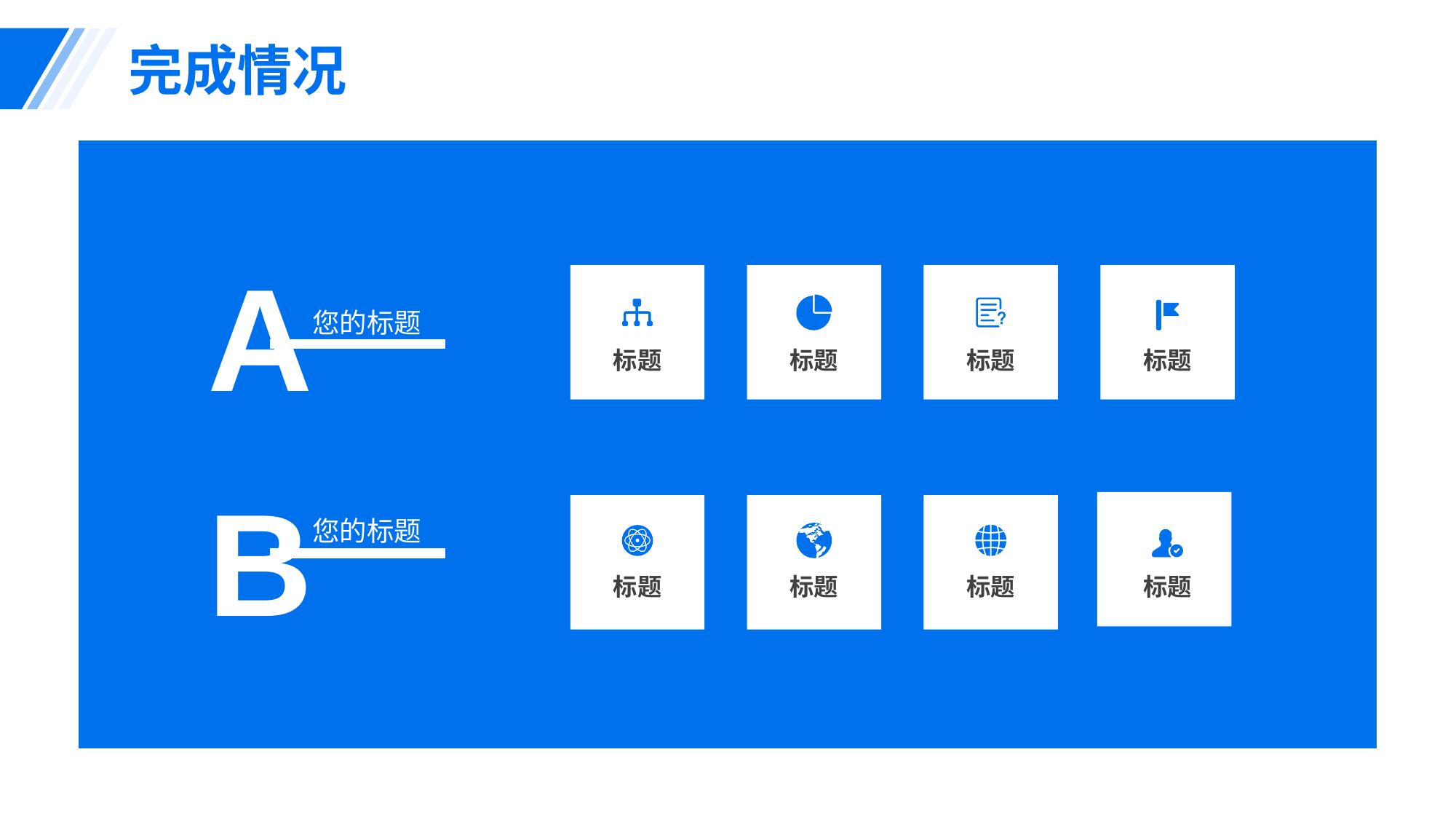

完成情况

A

您的标题

标题
标题
标题
标题

B

您的标题

标题
标题
标题
标题